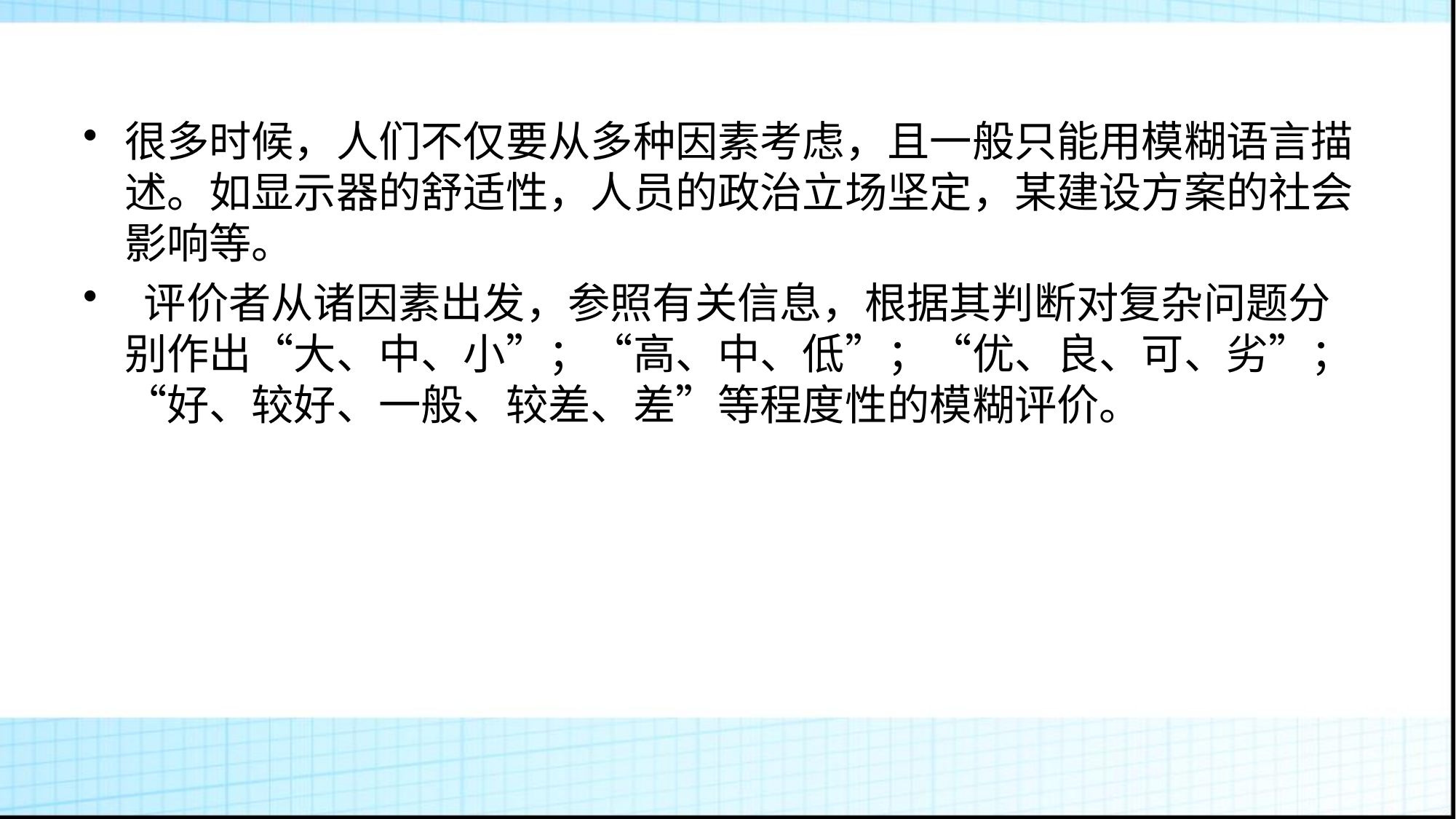

很多时候，人们不仅要从多种因素考虑，且一般只能用模糊语言描述。如显示器的舒适性，人员的政治立场坚定，某建设方案的社会影响等。
 评价者从诸因素出发，参照有关信息，根据其判断对复杂问题分别作出“大、中、小”；“高、中、低”；“优、良、可、劣”；“好、较好、一般、较差、差”等程度性的模糊评价。